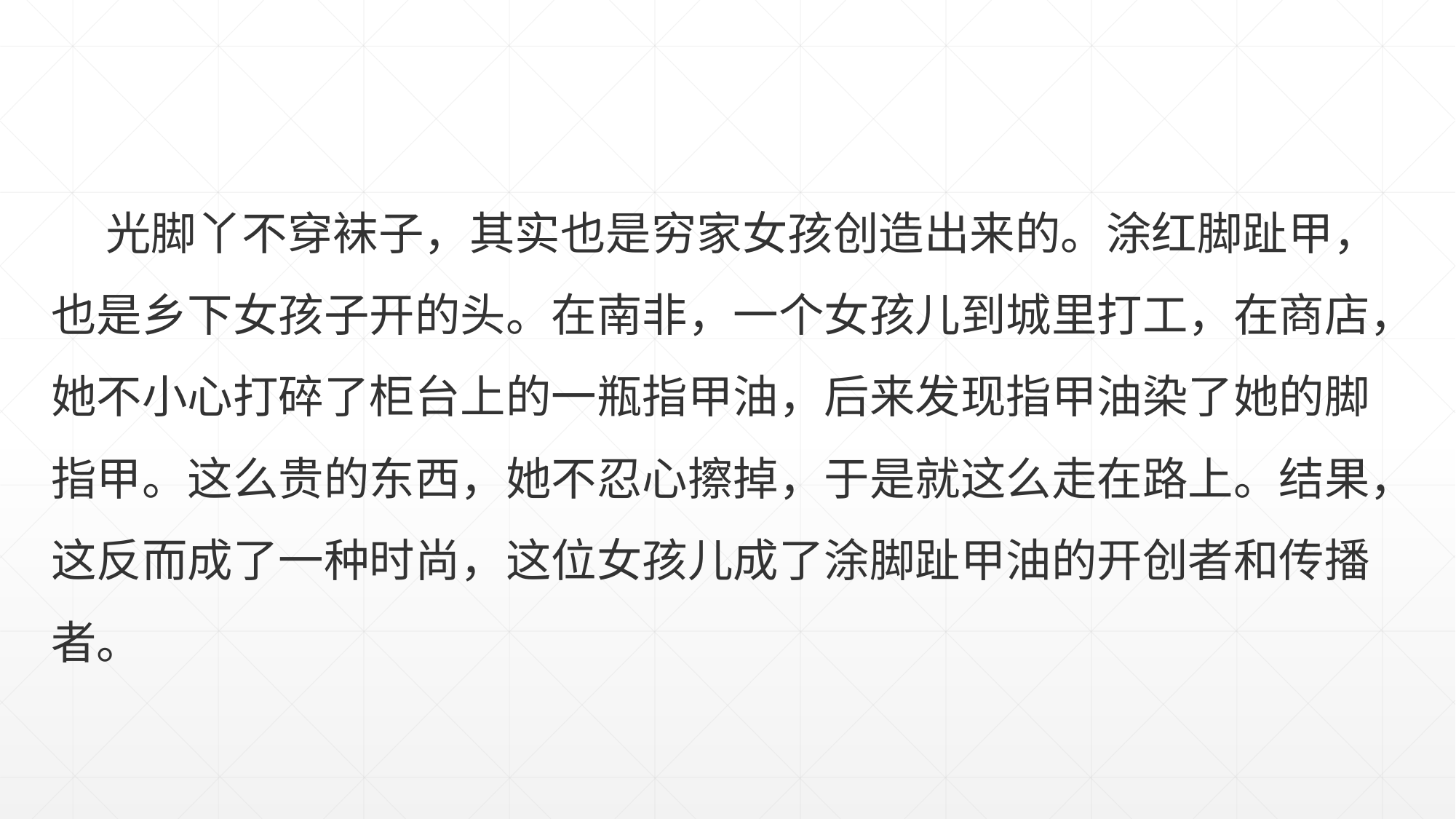

光脚丫不穿袜子，其实也是穷家女孩创造出来的。涂红脚趾甲，也是乡下女孩子开的头。在南非，一个女孩儿到城里打工，在商店，她不小心打碎了柜台上的一瓶指甲油，后来发现指甲油染了她的脚指甲。这么贵的东西，她不忍心擦掉，于是就这么走在路上。结果，这反而成了一种时尚，这位女孩儿成了涂脚趾甲油的开创者和传播者。